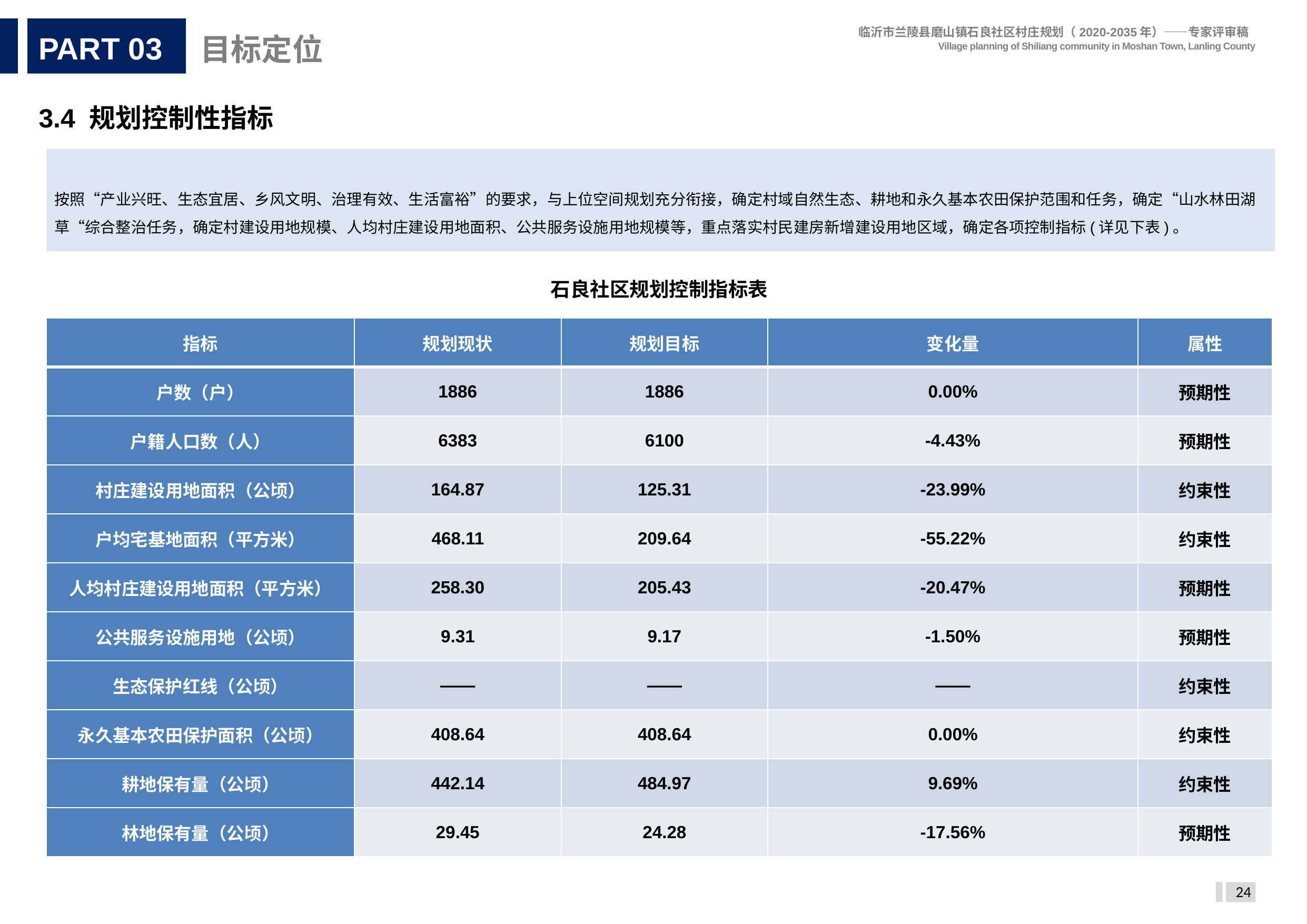

PART 03
目标定位
3.4 规划控制性指标

按照“产业兴旺、生态宜居、乡风文明、治理有效、生活富裕”的要求，与上位空间规划充分衔接，确定村域自然生态、耕地和永久基本农田保护范围和任务，确定“山水林田湖草“综合整治任务，确定村建设用地规模、人均村庄建设用地面积、公共服务设施用地规模等，重点落实村民建房新增建设用地区域，确定各项控制指标(详见下表)。
石良社区规划控制指标表
| 指标 | 规划现状 | 规划目标 | 变化量 | 属性 |
| --- | --- | --- | --- | --- |
| 户数（户） | 1886 | 1886 | 0.00% | 预期性 |
| 户籍人口数（人） | 6383 | 6100 | -4.43% | 预期性 |
| 村庄建设用地面积（公顷） | 164.87 | 125.31 | -23.99% | 约束性 |
| 户均宅基地面积（平方米） | 468.11 | 209.64 | -55.22% | 约束性 |
| 人均村庄建设用地面积（平方米） | 258.30 | 205.43 | -20.47% | 预期性 |
| 公共服务设施用地（公顷） | 9.31 | 9.17 | -1.50% | 预期性 |
| 生态保护红线（公顷） | —— | —— | —— | 约束性 |
| 永久基本农田保护面积（公顷） | 408.64 | 408.64 | 0.00% | 约束性 |
| 耕地保有量（公顷） | 442.14 | 484.97 | 9.69% | 约束性 |
| 林地保有量（公顷） | 29.45 | 24.28 | -17.56% | 预期性 |
24